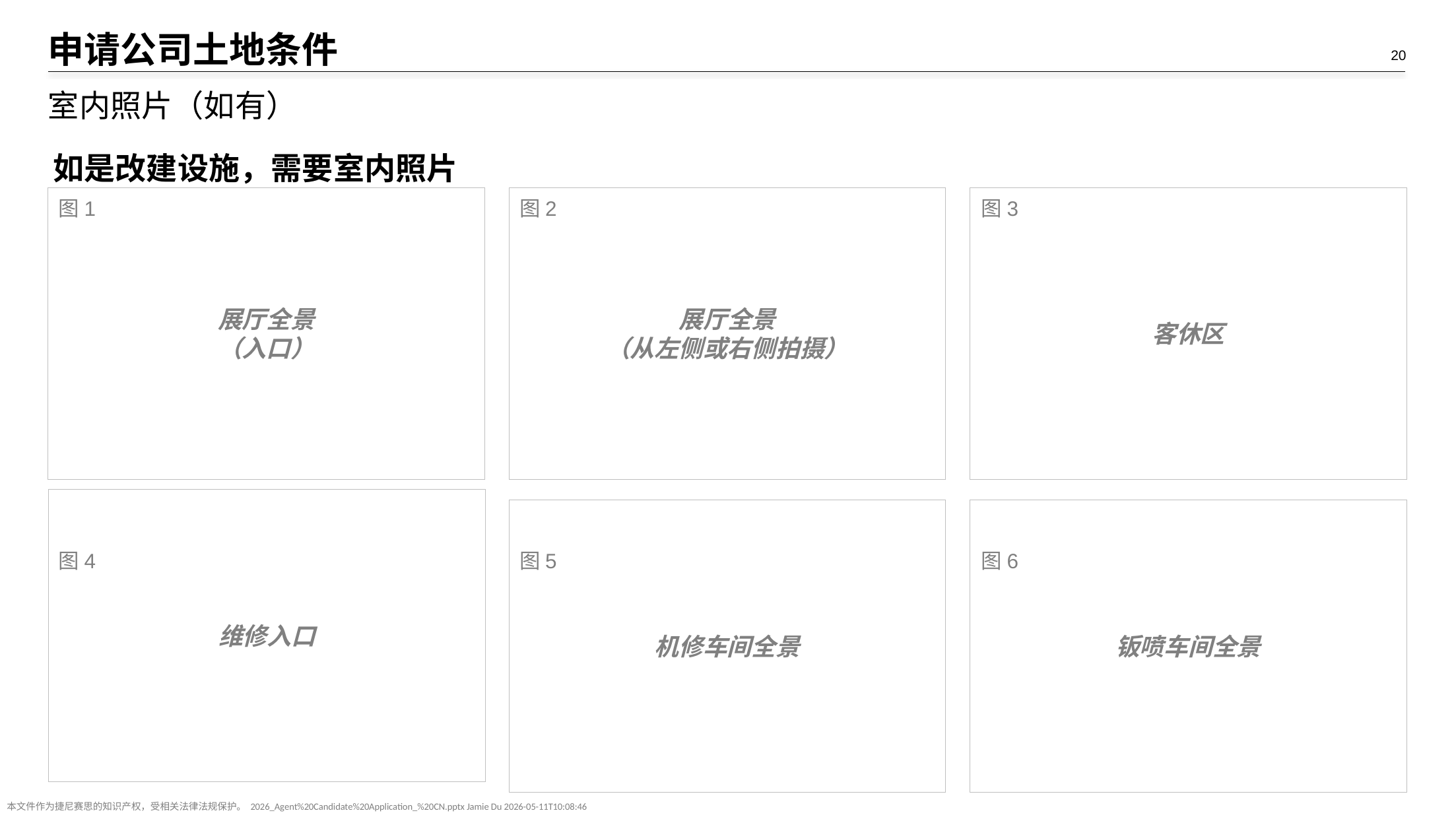

# 申请公司土地条件
室内照片（如有）

如是改建设施，需要室内照片
展厅全景
（入口）
展厅全景
（从左侧或右侧拍摄）
客休区
维修入口
机修车间全景
钣喷车间全景
图1
图2
图3
图4
图5
图6